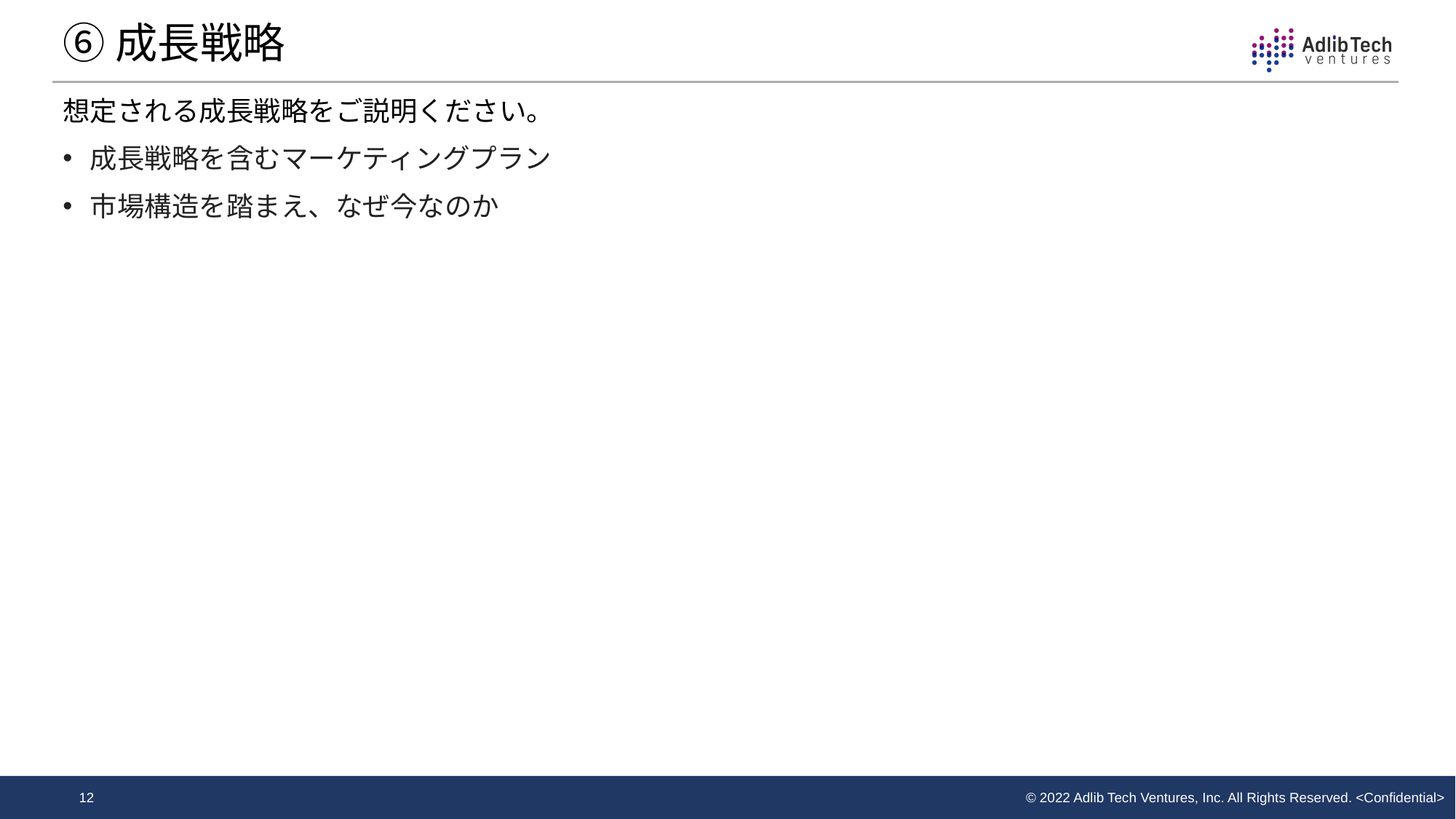

# ⑥成長戦略
想定される成長戦略をご説明ください。
成長戦略を含むマーケティングプラン
市場構造を踏まえ、なぜ今なのか
12
© 2022 Adlib Tech Ventures, Inc. All Rights Reserved. <Confidential>